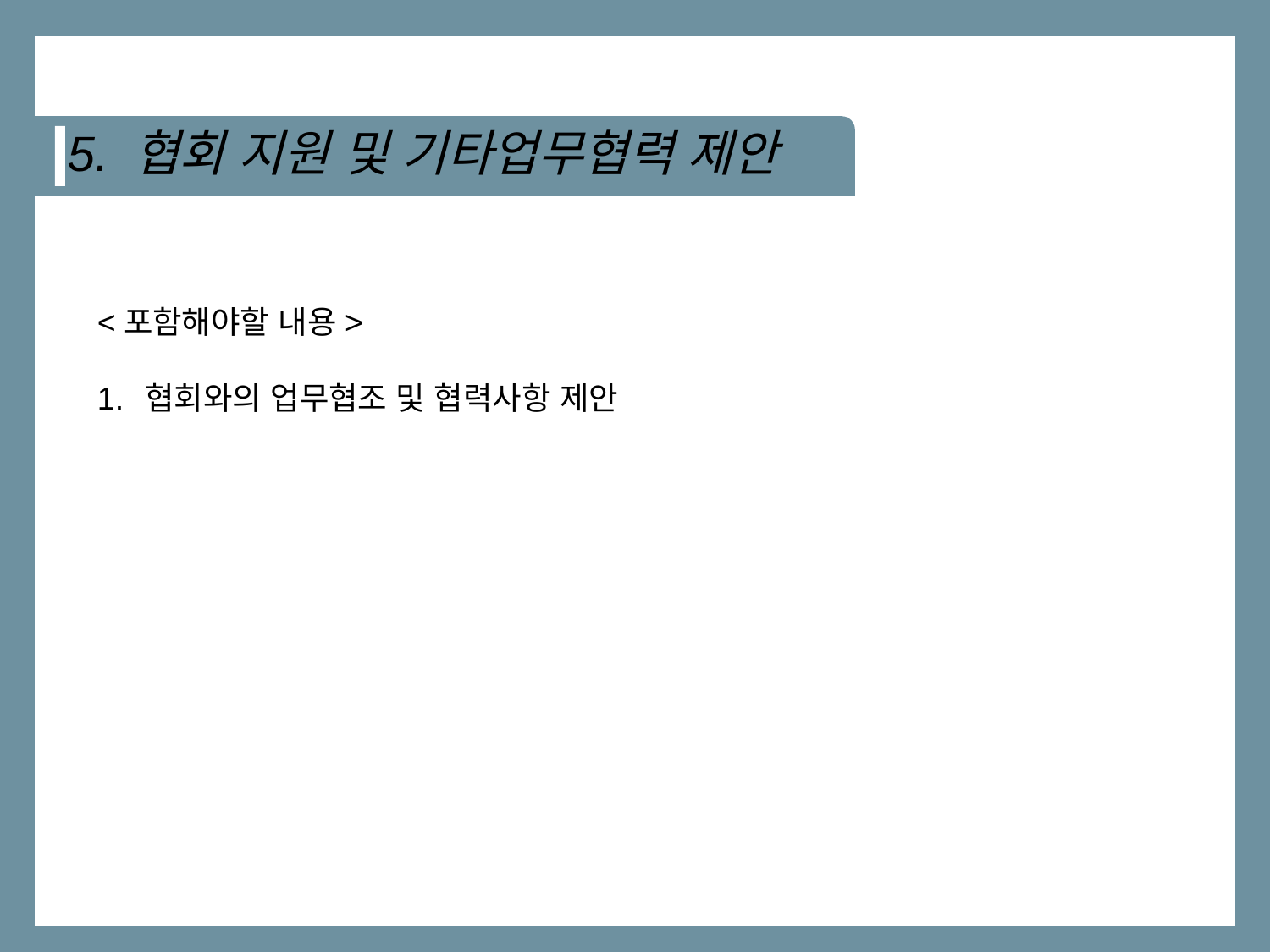

5. 협회 지원 및 기타업무협력 제안
<포함해야할 내용>

협회와의 업무협조 및 협력사항 제안